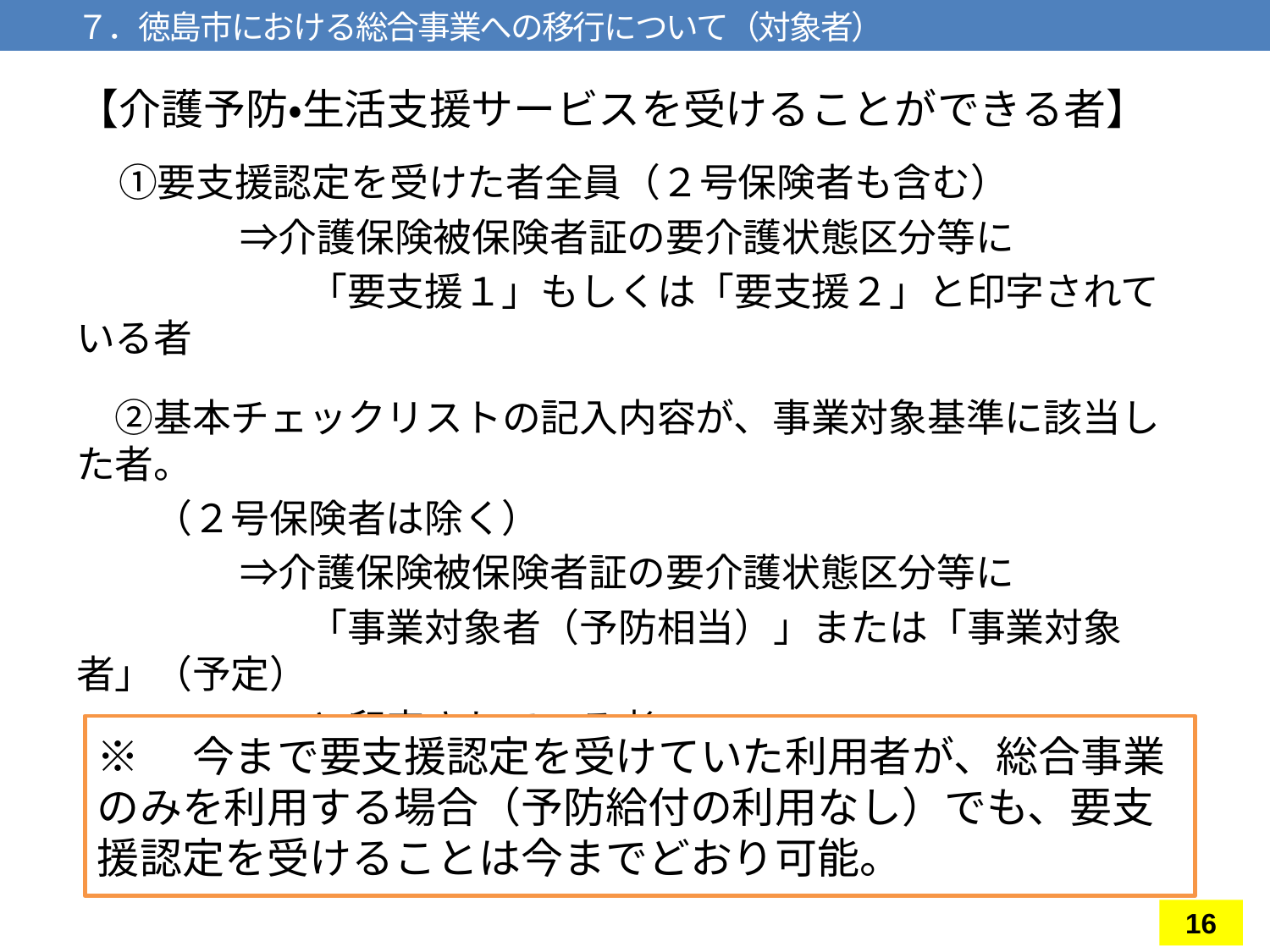

７．徳島市における総合事業への移行について（対象者）
【介護予防・生活支援サービスを受けることができる者】

　①要支援認定を受けた者全員（２号保険者も含む）
　　　　 ⇒介護保険被保険者証の要介護状態区分等に
　　　　　　「要支援１」もしくは「要支援２」と印字されている者

　②基本チェックリストの記入内容が、事業対象基準に該当した者。
　　（２号保険者は除く）
　　　　 ⇒介護保険被保険者証の要介護状態区分等に
　　　　　　「事業対象者（予防相当）」または「事業対象者」（予定）
　　　　　　と印字されている者

　※住所地特例者は、住民登録のある自治体の制度に倣う。

※　今まで要支援認定を受けていた利用者が、総合事業のみを利用する場合（予防給付の利用なし）でも、要支援認定を受けることは今までどおり可能。
16